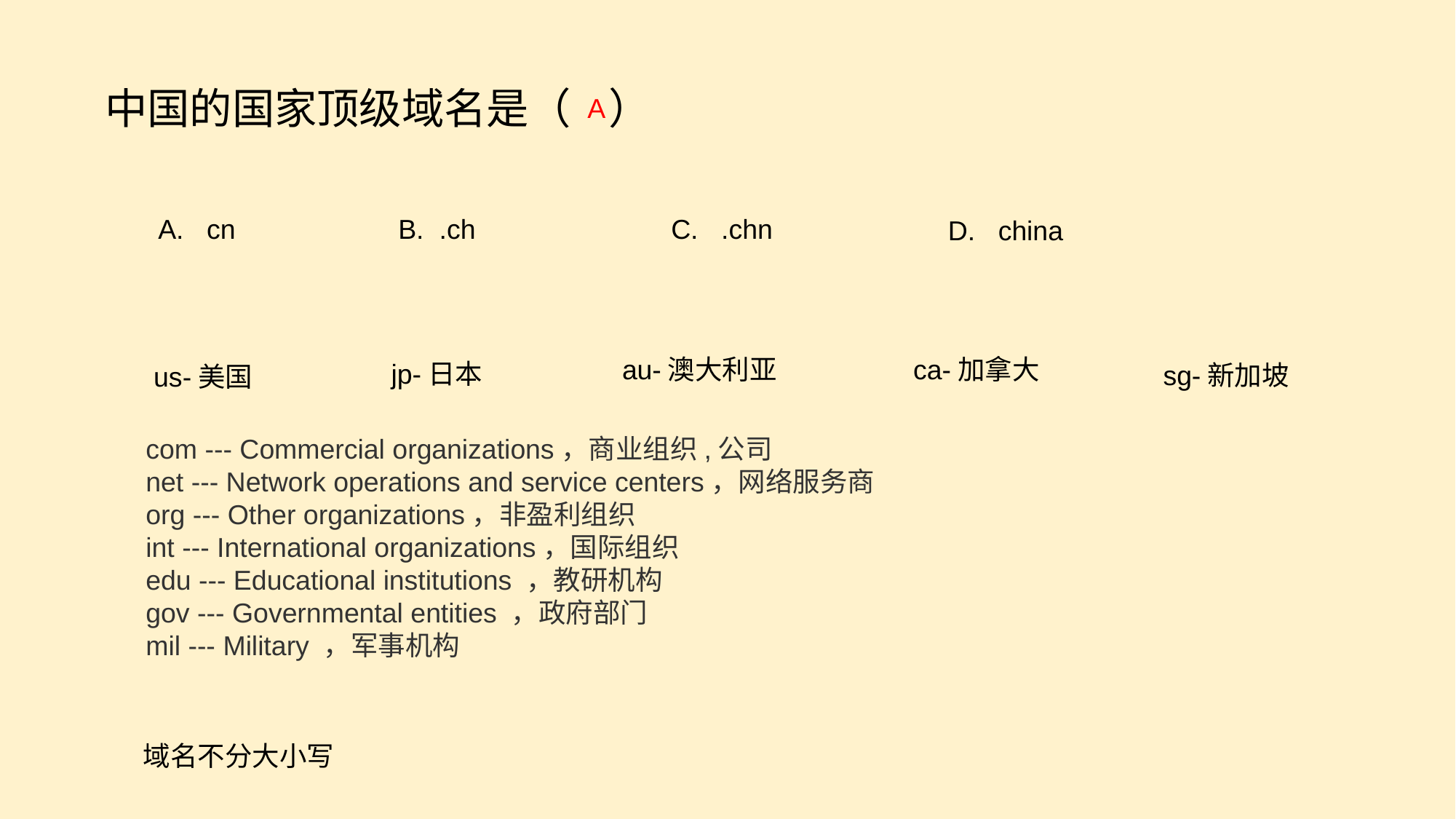

中国的国家顶级域名是（    ）

A
A.   cn
B.  .ch
C.   .chn
D.   china
au-澳大利亚
ca-加拿大
jp-日本
sg-新加坡
us-美国
com --- Commercial organizations，商业组织,公司
net --- Network operations and service centers，网络服务商
org --- Other organizations，非盈利组织
int --- International organizations，国际组织
edu --- Educational institutions ，教研机构
gov --- Governmental entities ，政府部门
mil --- Military ，军事机构
域名不分大小写